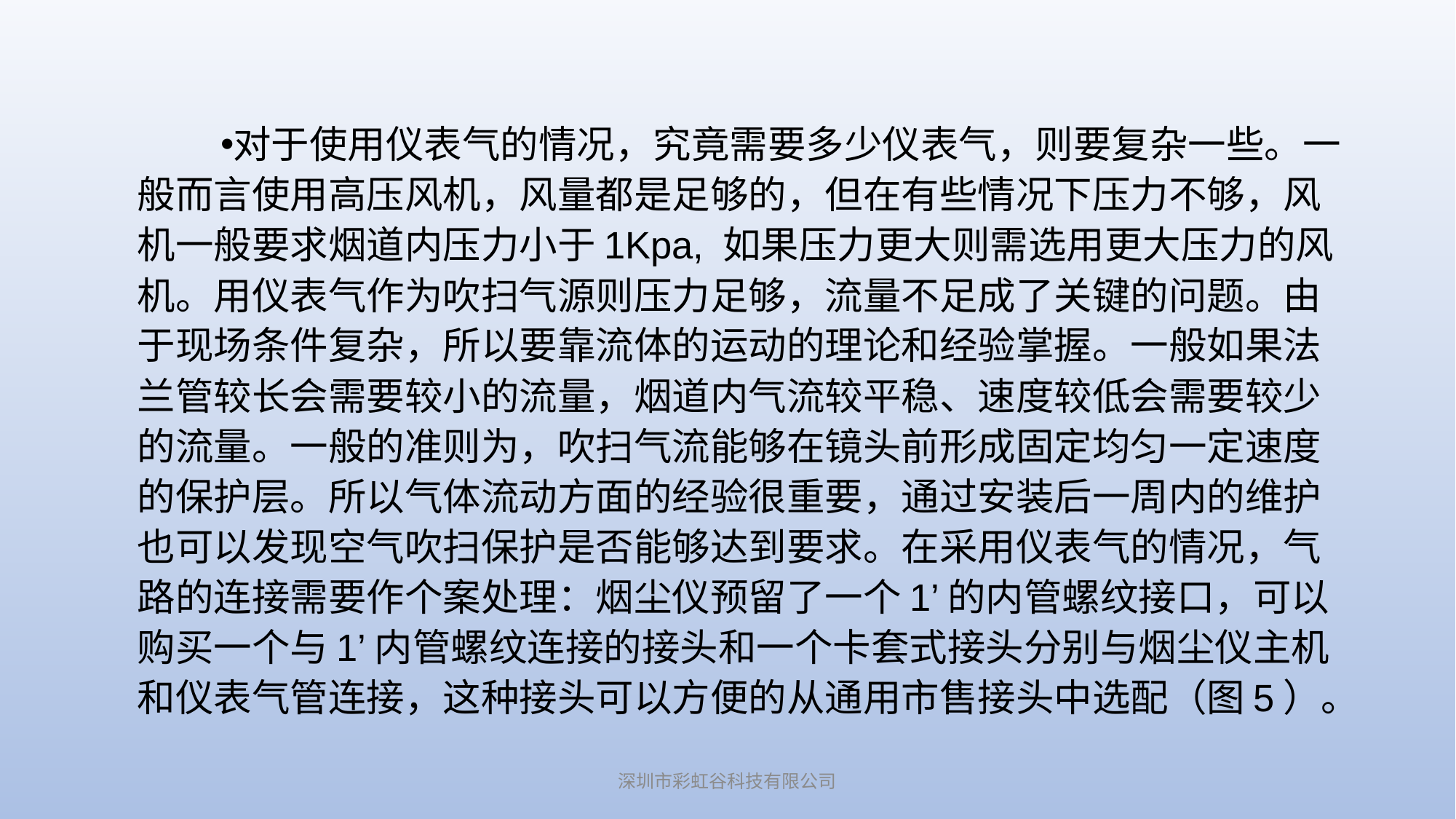

对于使用仪表气的情况，究竟需要多少仪表气，则要复杂一些。一般而言使用高压风机，风量都是足够的，但在有些情况下压力不够，风机一般要求烟道内压力小于1Kpa, 如果压力更大则需选用更大压力的风机。用仪表气作为吹扫气源则压力足够，流量不足成了关键的问题。由于现场条件复杂，所以要靠流体的运动的理论和经验掌握。一般如果法兰管较长会需要较小的流量，烟道内气流较平稳、速度较低会需要较少的流量。一般的准则为，吹扫气流能够在镜头前形成固定均匀一定速度的保护层。所以气体流动方面的经验很重要，通过安装后一周内的维护也可以发现空气吹扫保护是否能够达到要求。在采用仪表气的情况，气路的连接需要作个案处理：烟尘仪预留了一个1’的内管螺纹接口，可以购买一个与1’内管螺纹连接的接头和一个卡套式接头分别与烟尘仪主机和仪表气管连接，这种接头可以方便的从通用市售接头中选配（图5）。

深圳市彩虹谷科技有限公司
20